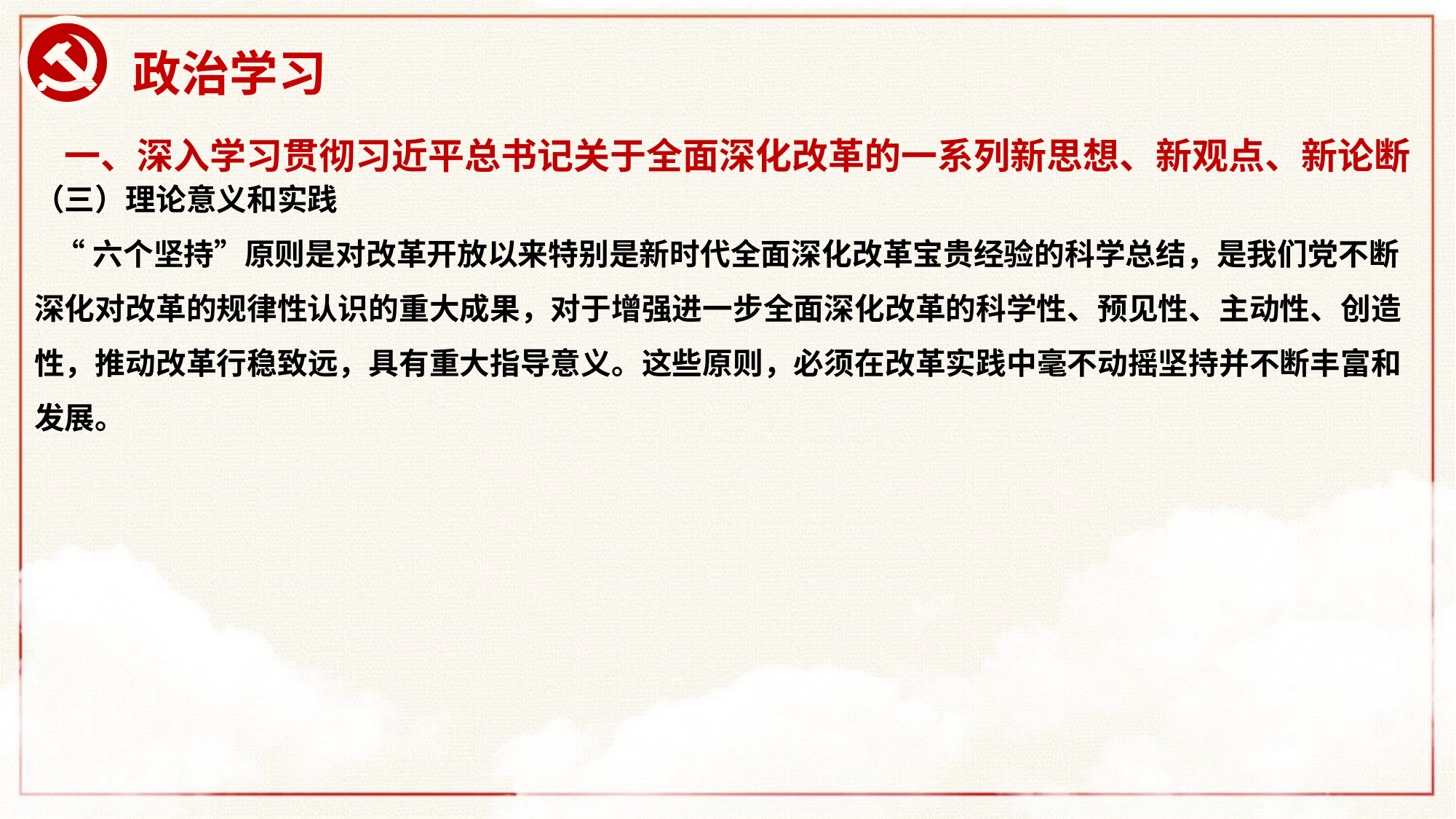

# 政治学习
一、深入学习贯彻习近平总书记关于全面深化改革的一系列新思想、新观点、新论断
（三）理论意义和实践
   “六个坚持”原则是对改革开放以来特别是新时代全面深化改革宝贵经验的科学总结，是我们党不断深化对改革的规律性认识的重大成果，对于增强进一步全面深化改革的科学性、预见性、主动性、创造性，推动改革行稳致远，具有重大指导意义。这些原则，必须在改革实践中毫不动摇坚持并不断丰富和发展。